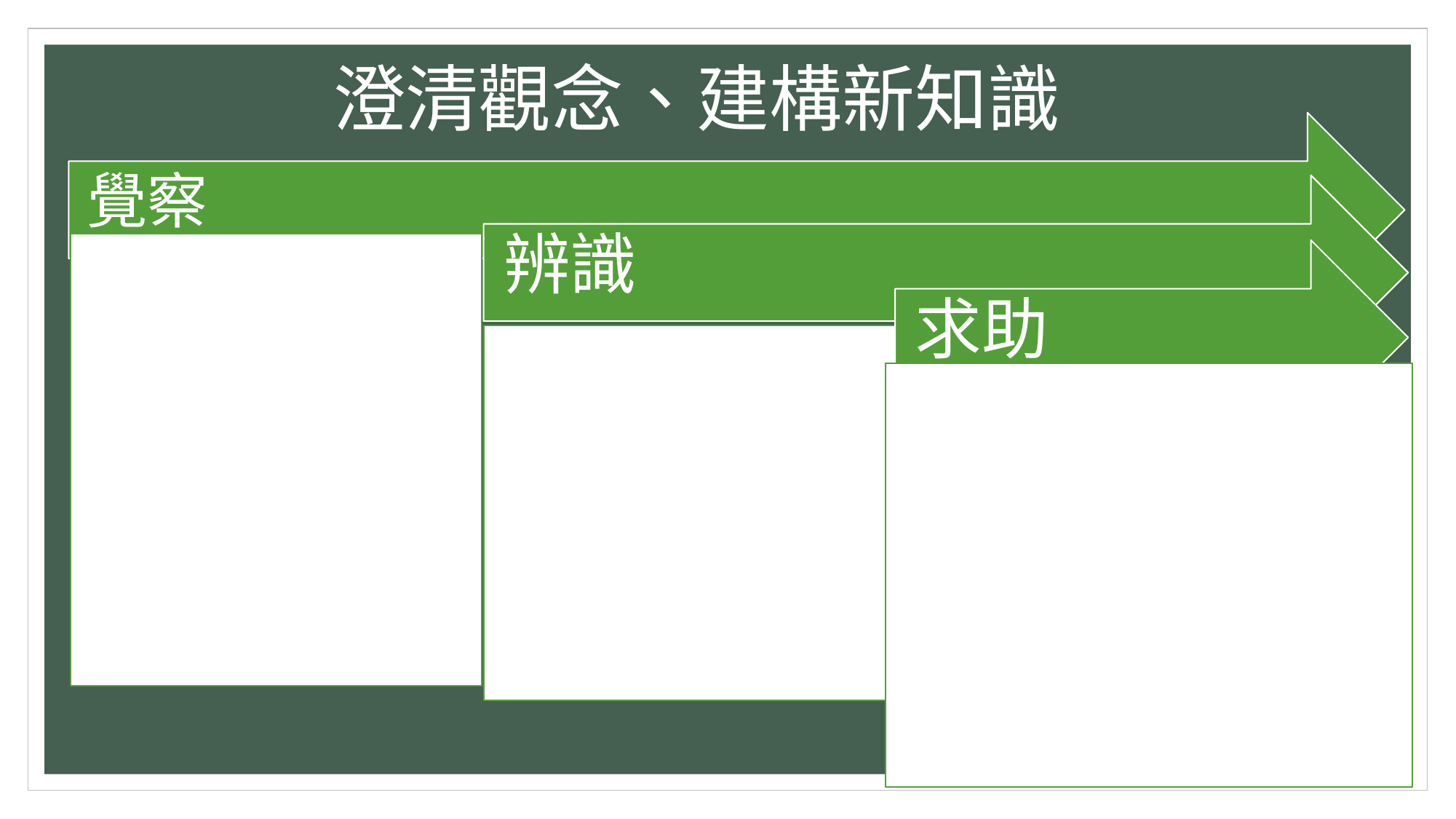

# 澄清觀念、建構新知識
覺察
情境題：體悟性騷、霸凌，影片引導：
1.聚焦影片中呈現不同類型
  霸凌行為。
2.黃金12宮格將常見霸凌之
  行為歸類完成學習單。
3.反思自已的經驗上

辨識
1.虛擬世界的性騷擾。
2.分辨性騷擾之界定並協助
  澄清當事者迷思。
3.受害人所呈現不舒服之感
  受。
4.法律層面之案例分享
求助
1.運用工具進行搜查法規(澄清及
  建構新知識)
2.申訴之管道~申訴流程(強化事件
  處遇、自已可能會面對的後續)
3.Yes or no ~從中分析學生的建
  構方法是否正確，強化當事件發
  生時的策略
4.反霸凌宣言小卡